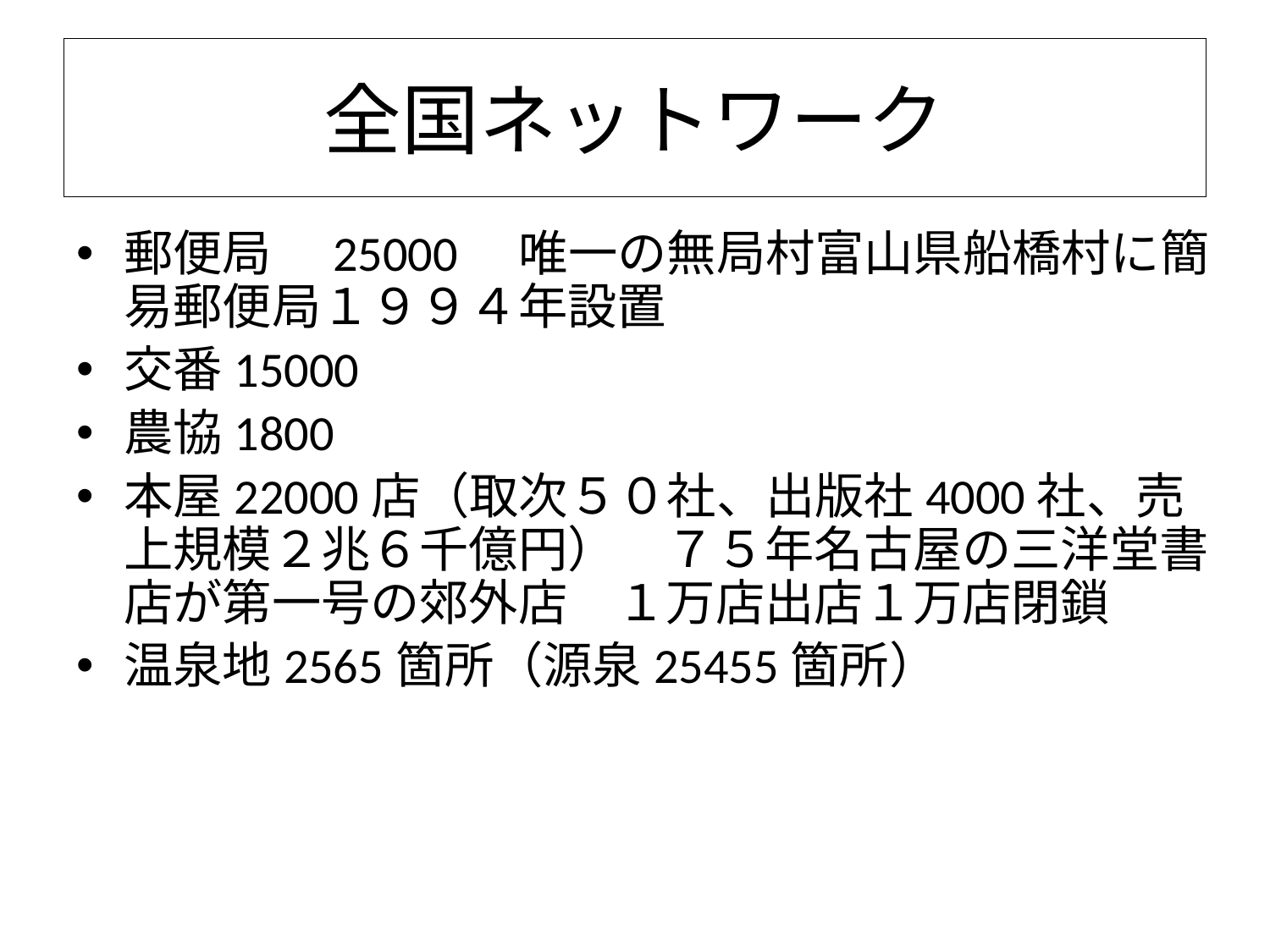

# 全国ネットワーク
郵便局　25000　唯一の無局村富山県船橋村に簡易郵便局１９９４年設置
交番15000
農協1800
本屋22000店（取次５０社、出版社4000社、売上規模２兆６千億円）　７５年名古屋の三洋堂書店が第一号の郊外店　１万店出店１万店閉鎖
温泉地2565箇所（源泉25455箇所）